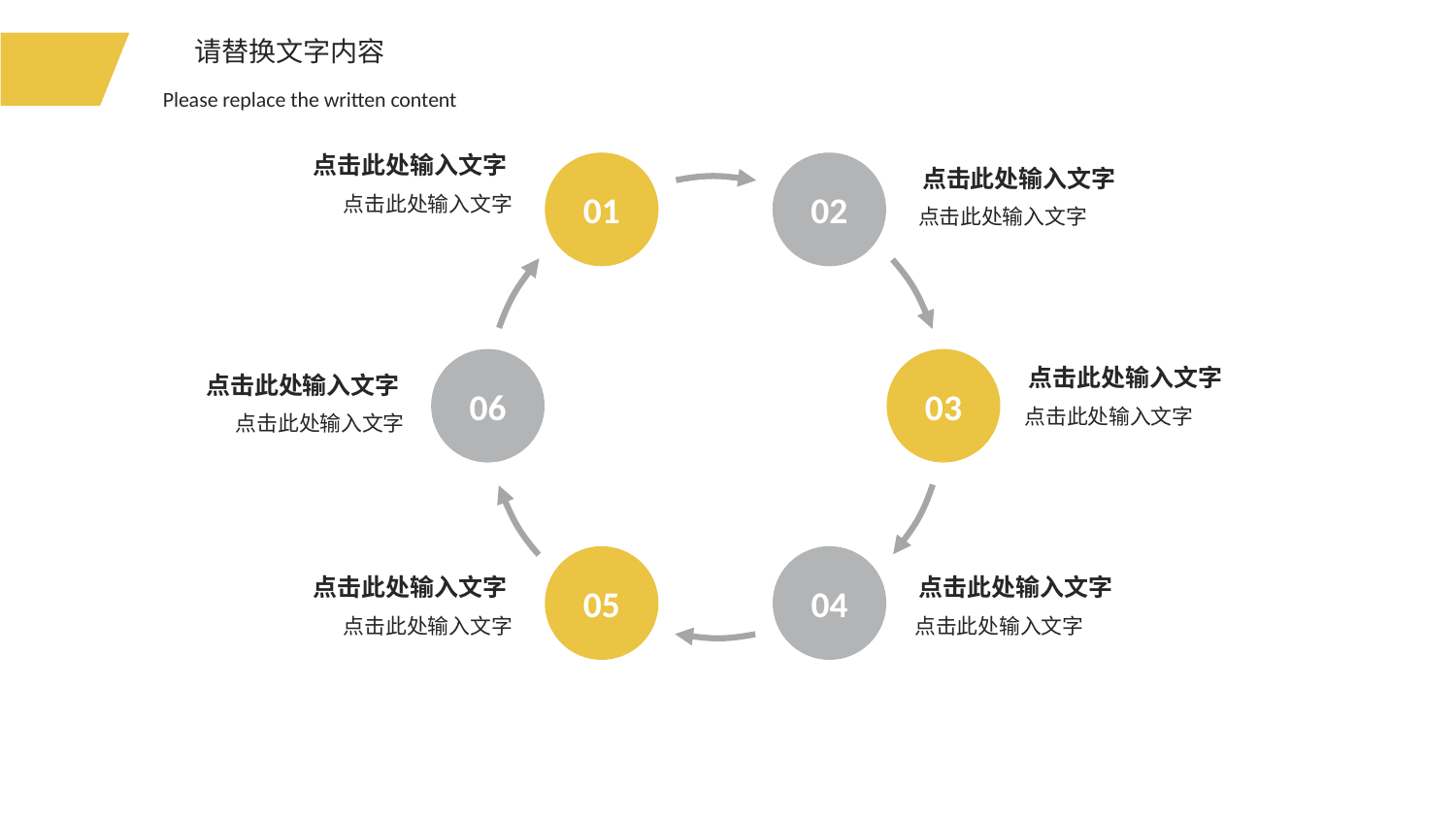

请替换文字内容

Please replace the written content
点击此处输入文字
01
02
点击此处输入文字

点击此处输入文字
点击此处输入文字
06
03
点击此处输入文字
点击此处输入文字
点击此处输入文字
点击此处输入文字
05
04
点击此处输入文字
点击此处输入文字
点击此处输入文字
点击此处输入文字